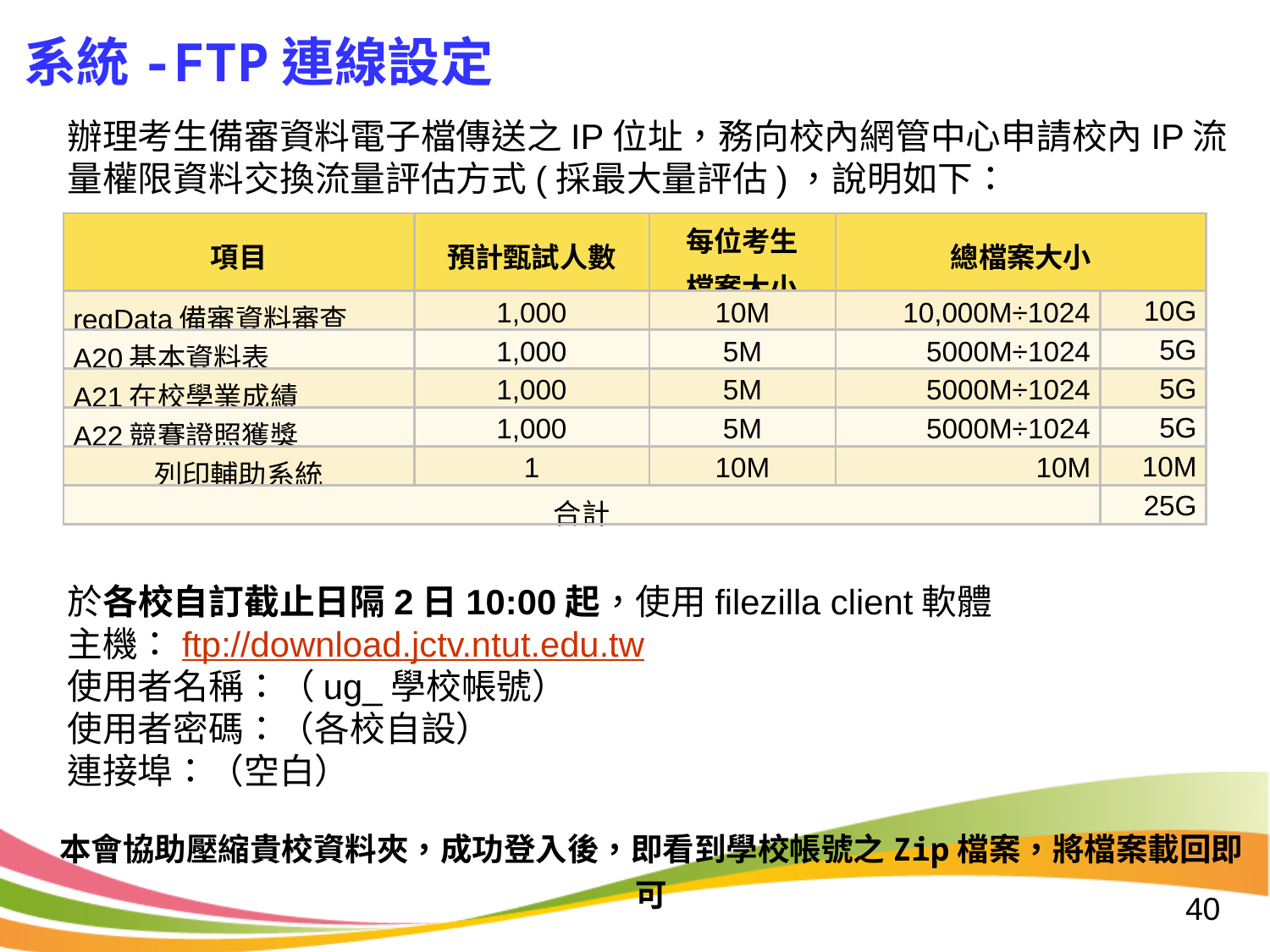

系統-FTP連線設定
辦理考生備審資料電子檔傳送之IP位址，務向校內網管中心申請校內IP流量權限資料交換流量評估方式(採最大量評估)，說明如下：

於各校自訂截止日隔2日10:00起，使用filezilla client軟體
主機：ftp://download.jctv.ntut.edu.tw
使用者名稱：（ug_學校帳號）
使用者密碼：（各校自設）
連接埠：（空白）

| 項目 | 預計甄試人數 | 每位考生 檔案大小 | 總檔案大小 |  |
| --- | --- | --- | --- | --- |
| reqData備審資料審查 | 1,000 | 10M | 10,000M÷1024 | 10G |
| A20基本資料表 | 1,000 | 5M | 5000M÷1024 | 5G |
| A21在校學業成績 | 1,000 | 5M | 5000M÷1024 | 5G |
| A22競賽證照獲獎 | 1,000 | 5M | 5000M÷1024 | 5G |
| 列印輔助系統 | 1 | 10M | 10M | 10M |
| 合計 |  |  |  | 25G |
本會協助壓縮貴校資料夾，成功登入後，即看到學校帳號之Zip檔案，將檔案載回即可